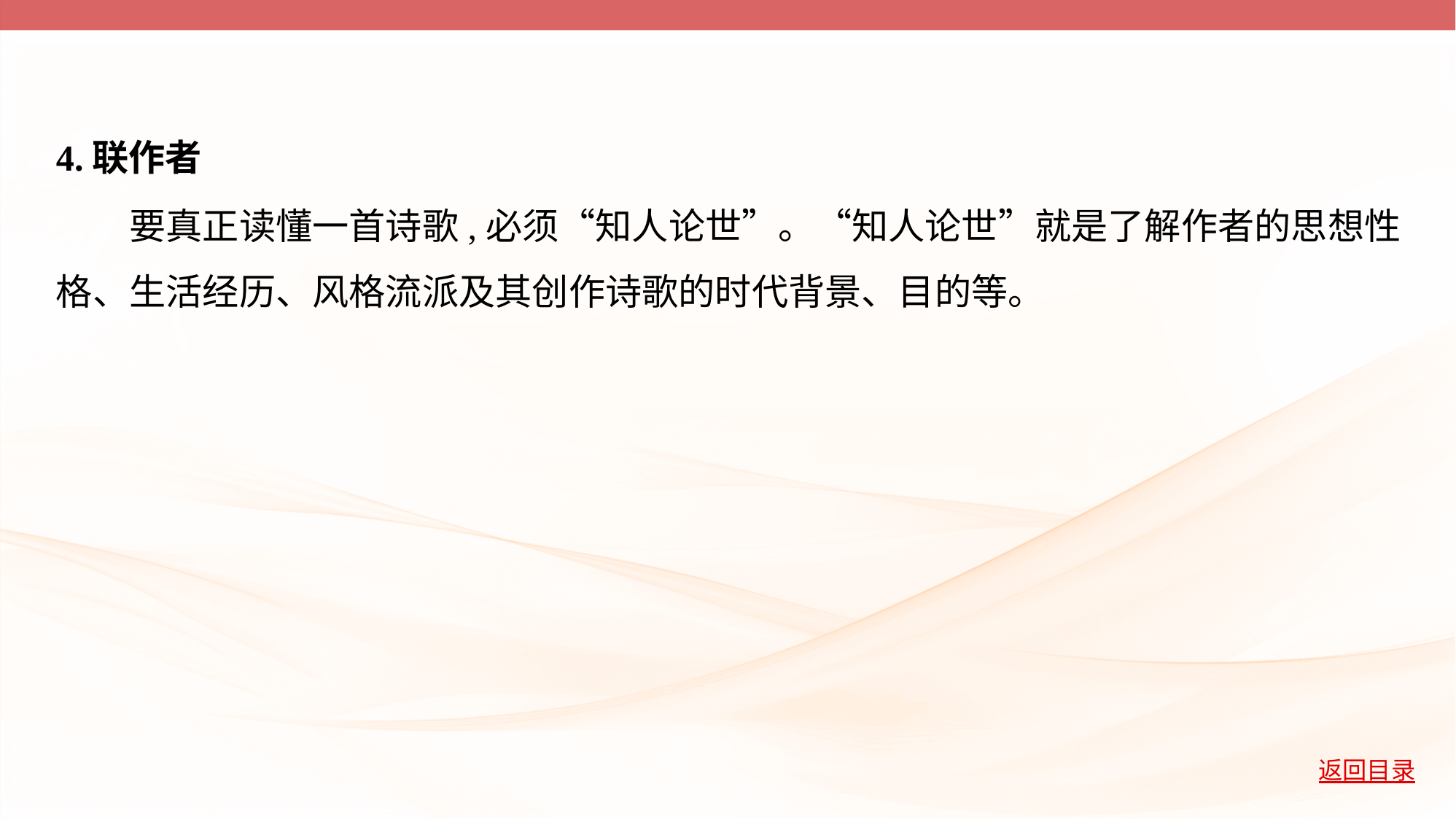

4.联作者
　　要真正读懂一首诗歌,必须“知人论世”。“知人论世”就是了解作者的思想性
格、生活经历、风格流派及其创作诗歌的时代背景、目的等。